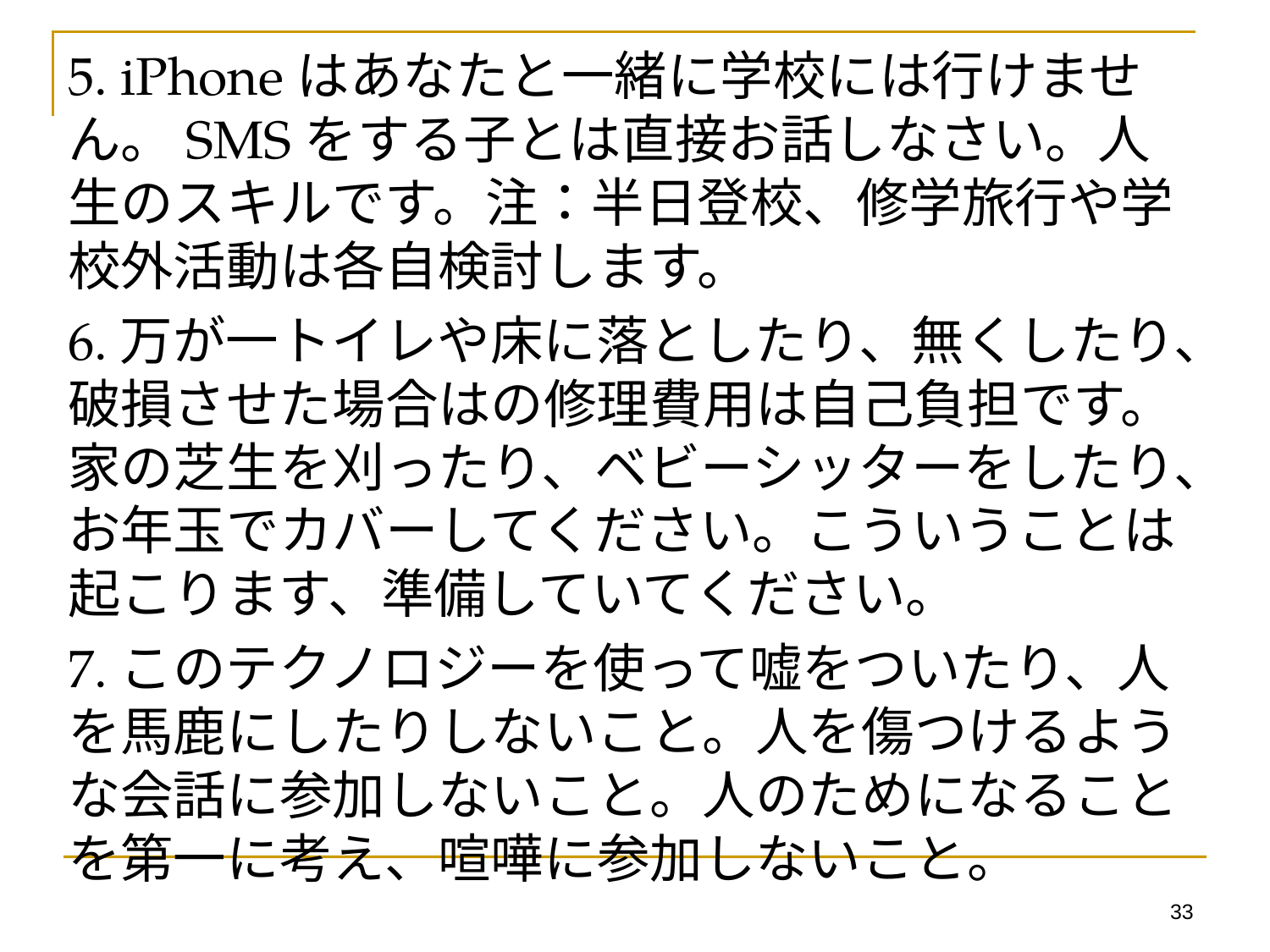

5. iPhoneはあなたと一緒に学校には行けません。SMSをする子とは直接お話しなさい。人生のスキルです。注：半日登校、修学旅行や学校外活動は各自検討します。
6.万が一トイレや床に落としたり、無くしたり、破損させた場合はの修理費用は自己負担です。家の芝生を刈ったり、ベビーシッターをしたり、お年玉でカバーしてください。こういうことは起こります、準備していてください。
7.このテクノロジーを使って嘘をついたり、人を馬鹿にしたりしないこと。人を傷つけるような会話に参加しないこと。人のためになることを第一に考え、喧嘩に参加しないこと。
33